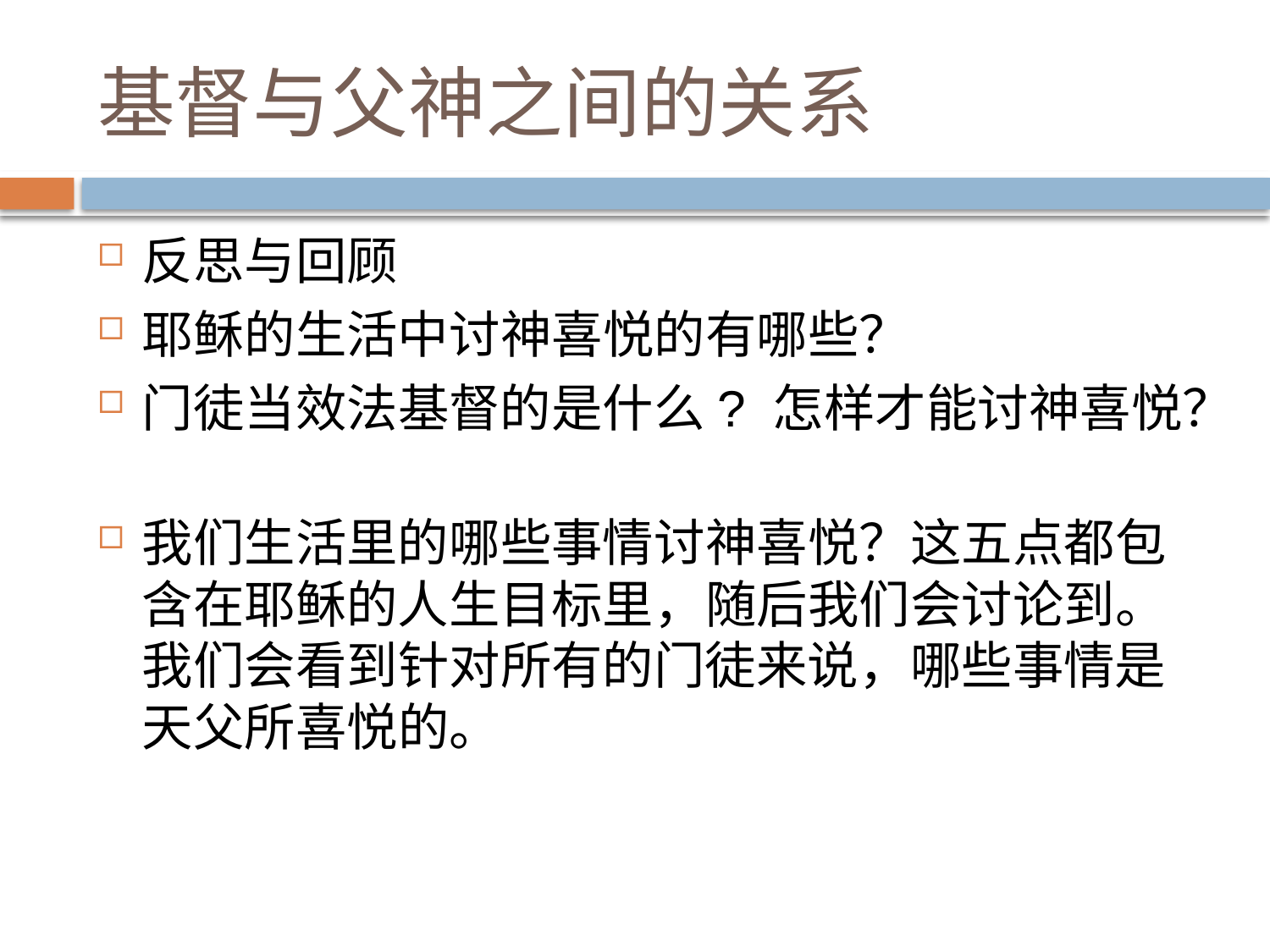

# 基督与父神之间的关系
反思与回顾
耶稣的生活中讨神喜悦的有哪些？
门徒当效法基督的是什么? 怎样才能讨神喜悦？
我们生活里的哪些事情讨神喜悦？这五点都包含在耶稣的人生目标里，随后我们会讨论到。我们会看到针对所有的门徒来说，哪些事情是天父所喜悦的。